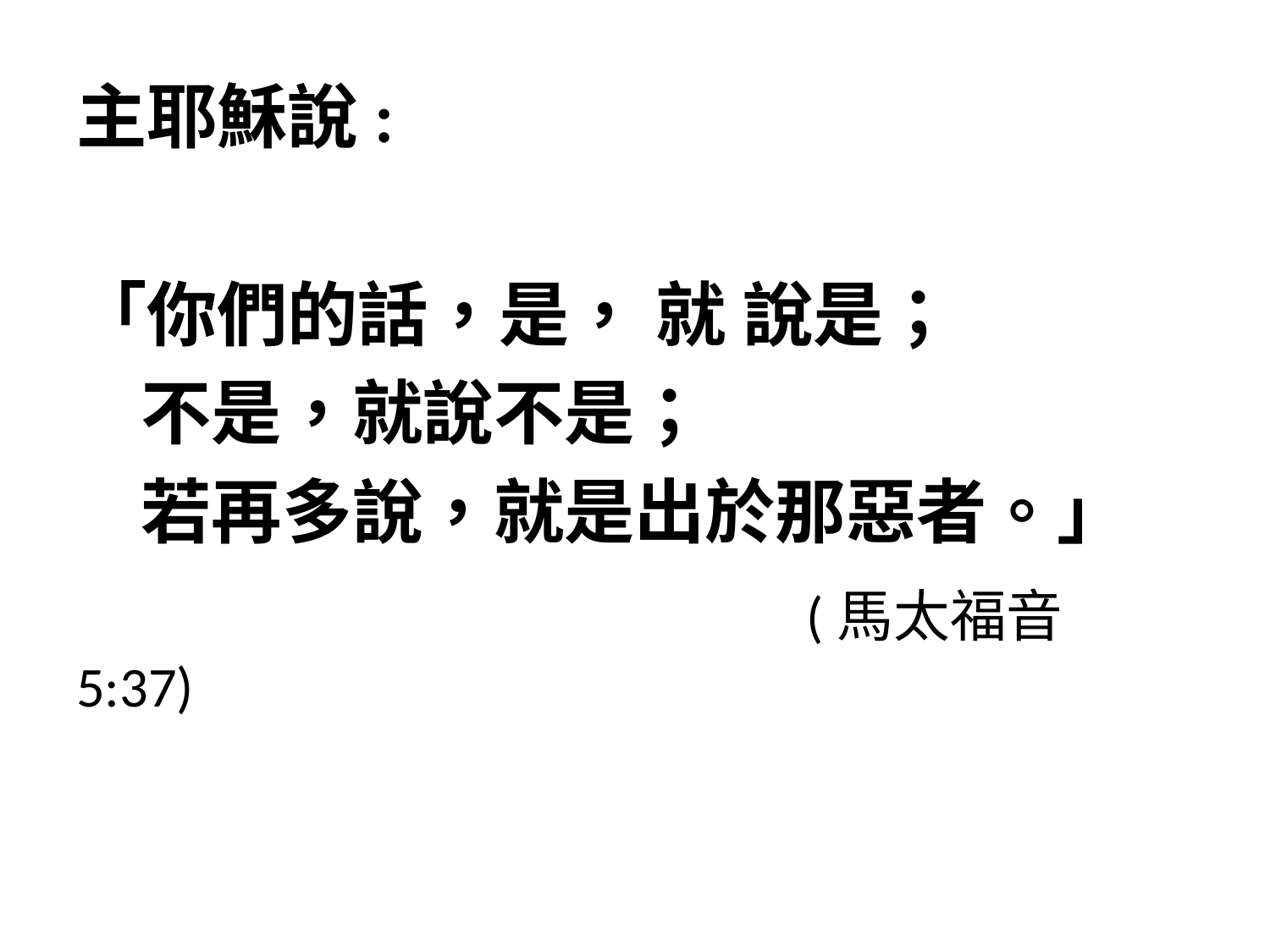

主耶穌說:

「你們的話，是， 就 說是；
   不是，就說不是；
   若再多說，就是出於那惡者。」
                                              (馬太福音 5:37)